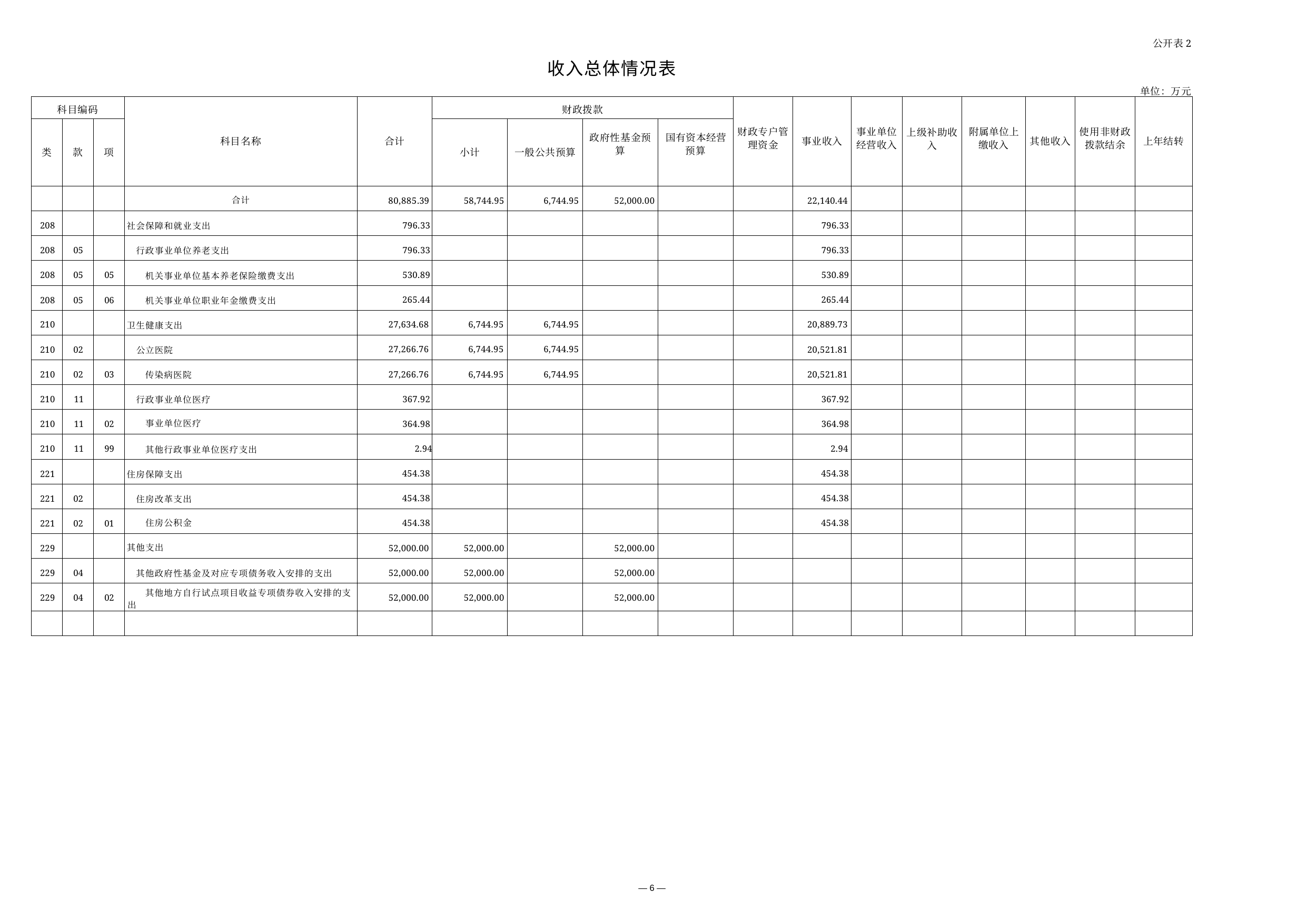

公开表2
收入总体情况表

单位：万元
| 科目编码 |  |  | 科目名称 | 合计 | 财政拨款 |  |  |  | 财政专户管 理资金 | 事业收入 | 事业单位 经营收入 | 上级补助收 入 | 附属单位上 缴收入 | 其他收入 | 使用非财政 拨款结余 | 上年结转 |
| --- | --- | --- | --- | --- | --- | --- | --- | --- | --- | --- | --- | --- | --- | --- | --- | --- |
| 类 | 款 | 项 |  |  | 小计 | 一般公共预算 | 政府性基金预 算 | 国有资本经营 预算 |  |  |  |  |  |  |  |  |
|  |  |  | 合计 | 80,885.39 | 58,744.95 | 6,744.95 | 52,000.00 |  |  | 22,140.44 |  |  |  |  |  |  |
| 208 |  |  | 社会保障和就业支出 | 796.33 |  |  |  |  |  | 796.33 |  |  |  |  |  |  |
| 208 | 05 |  | 行政事业单位养老支出 | 796.33 |  |  |  |  |  | 796.33 |  |  |  |  |  |  |
| 208 | 05 | 05 | 机关事业单位基本养老保险缴费支出 | 530.89 |  |  |  |  |  | 530.89 |  |  |  |  |  |  |
| 208 | 05 | 06 | 机关事业单位职业年金缴费支出 | 265.44 |  |  |  |  |  | 265.44 |  |  |  |  |  |  |
| 210 |  |  | 卫生健康支出 | 27,634.68 | 6,744.95 | 6,744.95 |  |  |  | 20,889.73 |  |  |  |  |  |  |
| 210 | 02 |  | 公立医院 | 27,266.76 | 6,744.95 | 6,744.95 |  |  |  | 20,521.81 |  |  |  |  |  |  |
| 210 | 02 | 03 | 传染病医院 | 27,266.76 | 6,744.95 | 6,744.95 |  |  |  | 20,521.81 |  |  |  |  |  |  |
| 210 | 11 |  | 行政事业单位医疗 | 367.92 |  |  |  |  |  | 367.92 |  |  |  |  |  |  |
| 210 | 11 | 02 | 事业单位医疗 | 364.98 |  |  |  |  |  | 364.98 |  |  |  |  |  |  |
| 210 | 11 | 99 | 其他行政事业单位医疗支出 | 2.94 |  |  |  |  |  | 2.94 |  |  |  |  |  |  |
| 221 |  |  | 住房保障支出 | 454.38 |  |  |  |  |  | 454.38 |  |  |  |  |  |  |
| 221 | 02 |  | 住房改革支出 | 454.38 |  |  |  |  |  | 454.38 |  |  |  |  |  |  |
| 221 | 02 | 01 | 住房公积金 | 454.38 |  |  |  |  |  | 454.38 |  |  |  |  |  |  |
| 229 |  |  | 其他支出 | 52,000.00 | 52,000.00 |  | 52,000.00 |  |  |  |  |  |  |  |  |  |
| 229 | 04 |  | 其他政府性基金及对应专项债务收入安排的支出 | 52,000.00 | 52,000.00 |  | 52,000.00 |  |  |  |  |  |  |  |  |  |
| 229 | 04 | 02 | 其他地方自行试点项目收益专项债券收入安排的支 出 | 52,000.00 | 52,000.00 |  | 52,000.00 |  |  |  |  |  |  |  |  |  |
|  |  |  |  |  |  |  |  |  |  |  |  |  |  |  |  |  |

— 6 —